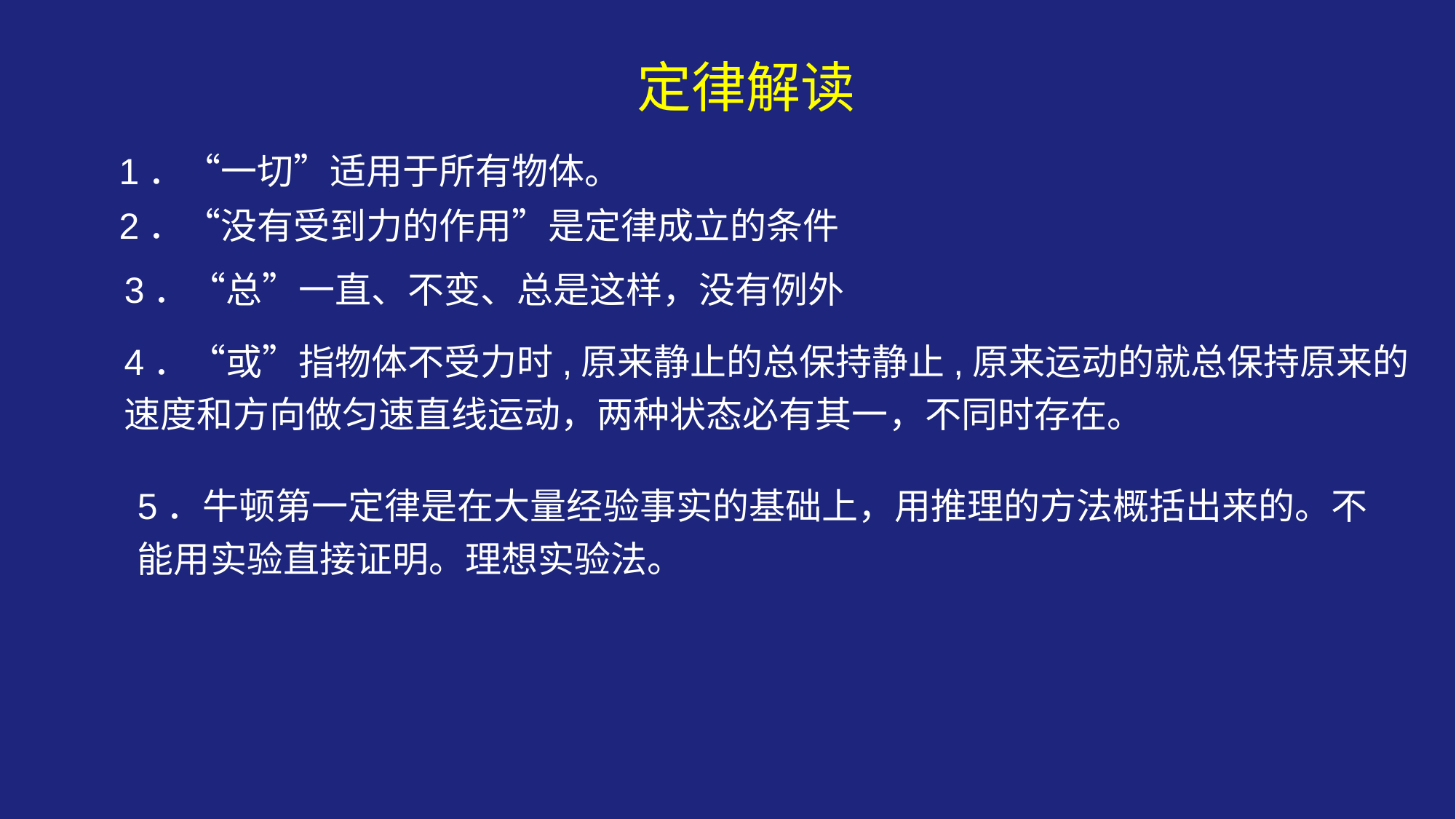

定律解读
1．“一切”适用于所有物体。
2．“没有受到力的作用”是定律成立的条件
3．“总”一直、不变、总是这样，没有例外
4．“或”指物体不受力时,原来静止的总保持静止,原来运动的就总保持原来的速度和方向做匀速直线运动，两种状态必有其一，不同时存在。
5．牛顿第一定律是在大量经验事实的基础上，用推理的方法概括出来的。不能用实验直接证明。理想实验法。